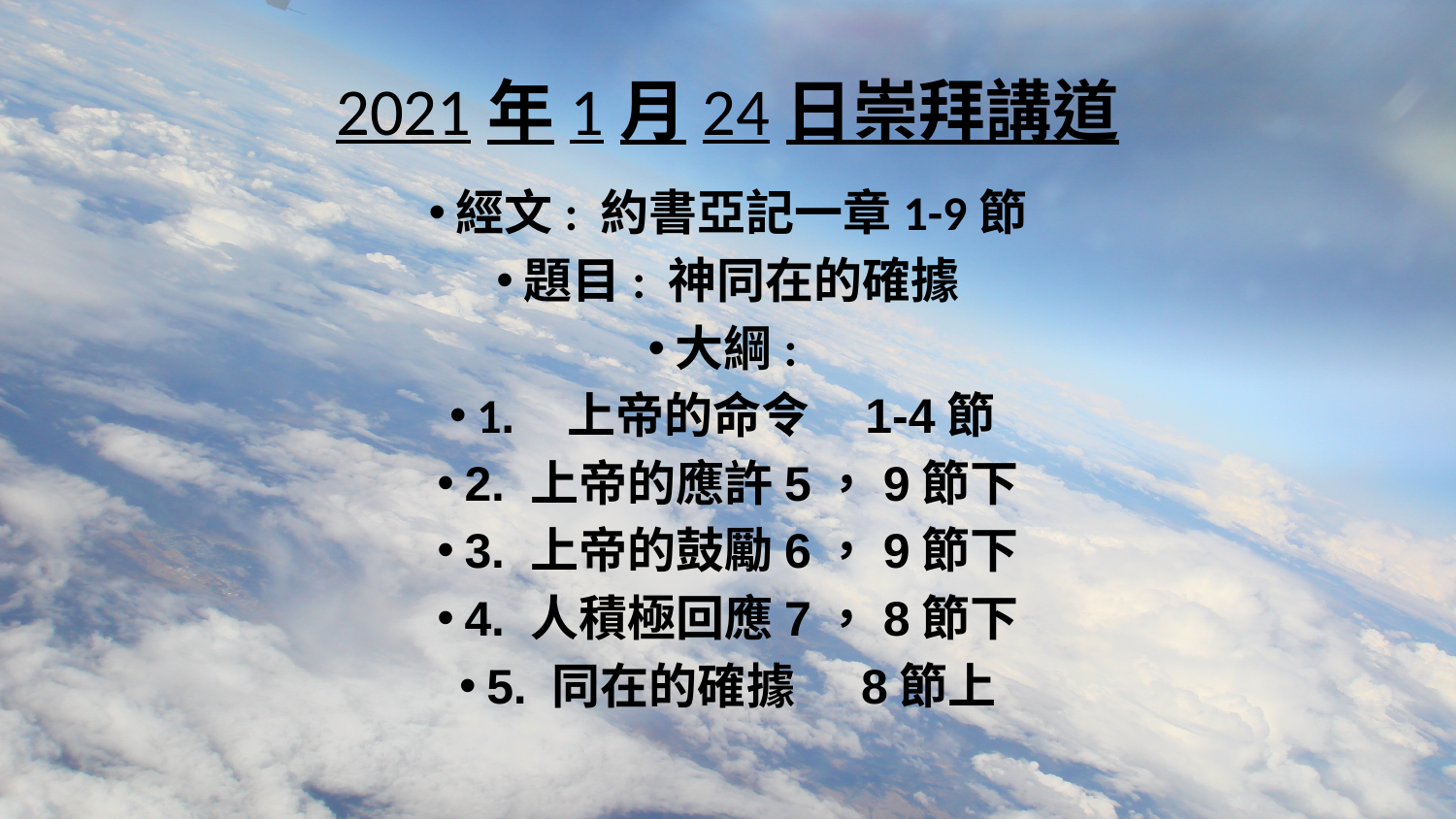

# 2021年1月24日崇拜講道
經文: 約書亞記一章1-9節
題目: 神同在的確據
大綱:
1.   上帝的命令    1-4節
2. 上帝的應許5，9節下
3. 上帝的鼓勵6，9節下
4. 人積極回應7，8節下
5. 同在的確據     8節上